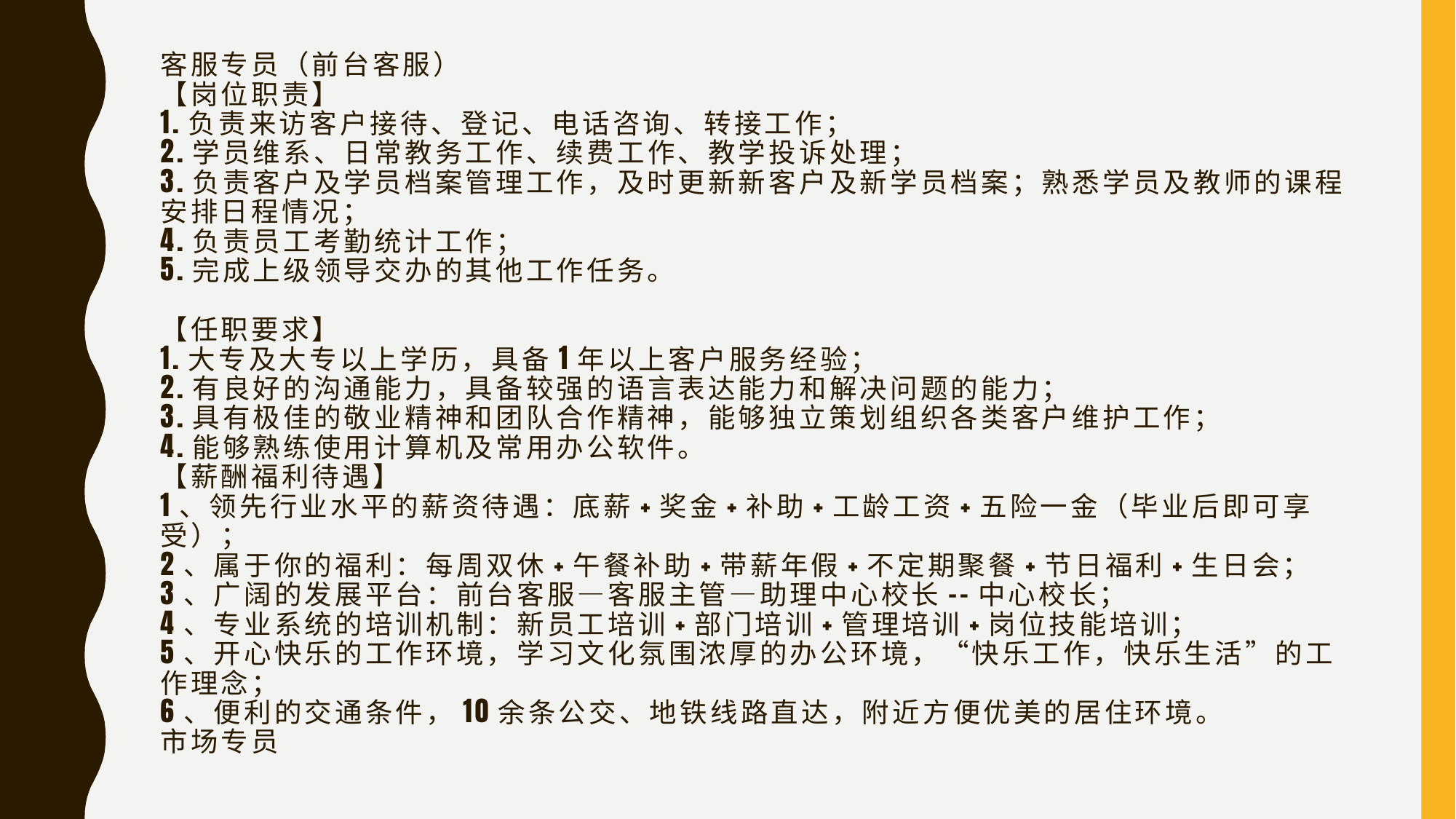

# 客服专员（前台客服） 【岗位职责】 1.负责来访客户接待、登记、电话咨询、转接工作； 2.学员维系、日常教务工作、续费工作、教学投诉处理； 3.负责客户及学员档案管理工作，及时更新新客户及新学员档案；熟悉学员及教师的课程安排日程情况； 4.负责员工考勤统计工作； 5.完成上级领导交办的其他工作任务。 【任职要求】 1.大专及大专以上学历，具备1年以上客户服务经验； 2.有良好的沟通能力，具备较强的语言表达能力和解决问题的能力； 3.具有极佳的敬业精神和团队合作精神，能够独立策划组织各类客户维护工作； 4.能够熟练使用计算机及常用办公软件。 【薪酬福利待遇】 1、领先行业水平的薪资待遇：底薪+奖金+补助+工龄工资+五险一金（毕业后即可享受）； 2、属于你的福利：每周双休+午餐补助+带薪年假+不定期聚餐+节日福利+生日会； 3、广阔的发展平台：前台客服—客服主管—助理中心校长--中心校长； 4、专业系统的培训机制：新员工培训+部门培训+管理培训+岗位技能培训； 5、开心快乐的工作环境，学习文化氛围浓厚的办公环境，“快乐工作，快乐生活”的工作理念； 6、便利的交通条件，10余条公交、地铁线路直达，附近方便优美的居住环境。 市场专员